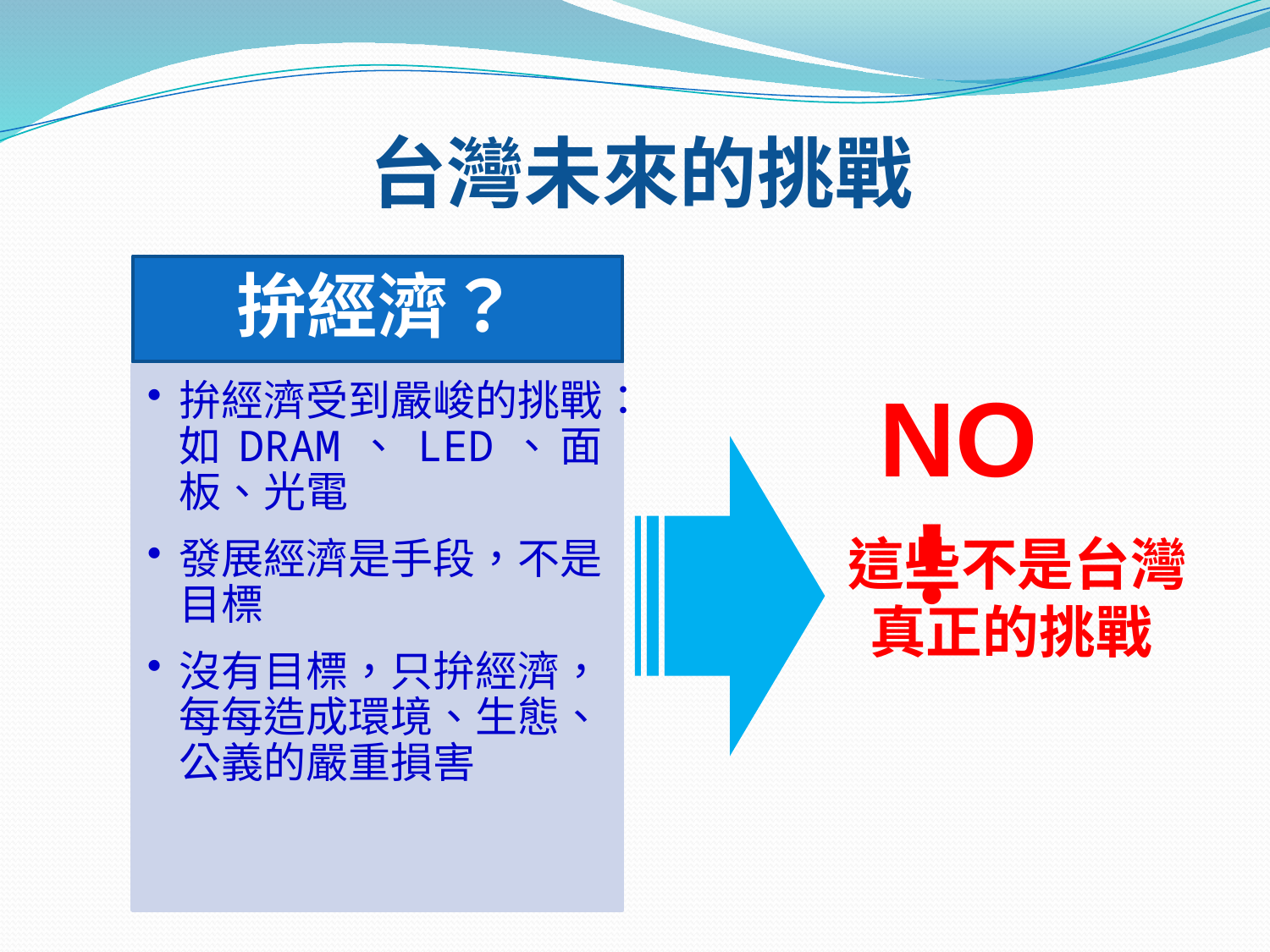

# 台灣未來的挑戰
拚經濟？
NO！

這些不是台灣
真正的挑戰
拚經濟受到嚴峻的挑戰：如DRAM、LED、面板、光電
發展經濟是手段，不是目標
沒有目標，只拚經濟，每每造成環境、生態、公義的嚴重損害